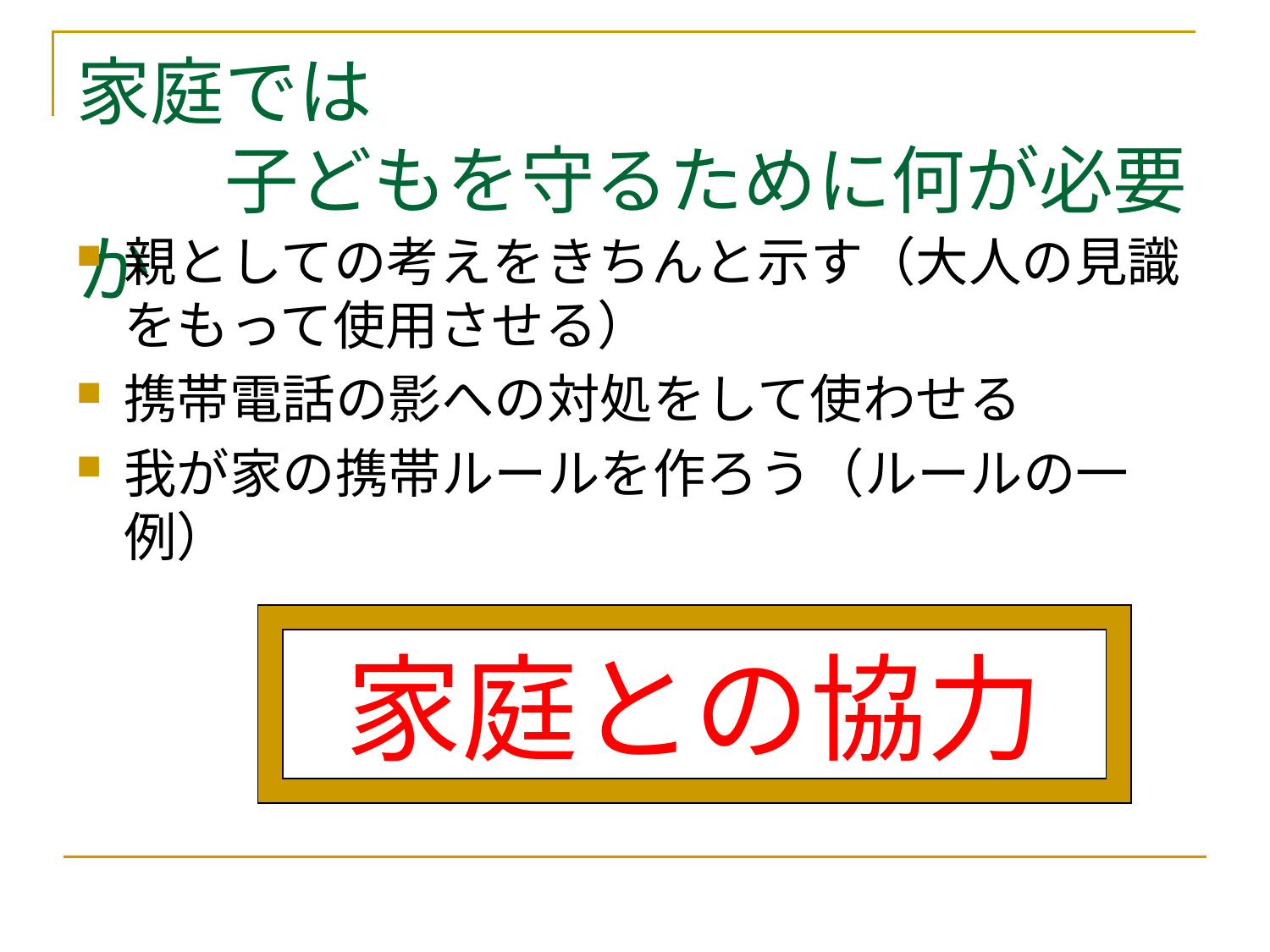

# 家庭では 　　子どもを守るために何が必要か
親としての考えをきちんと示す（大人の見識をもって使用させる）
携帯電話の影への対処をして使わせる
我が家の携帯ルールを作ろう（ルールの一例）

家庭との協力